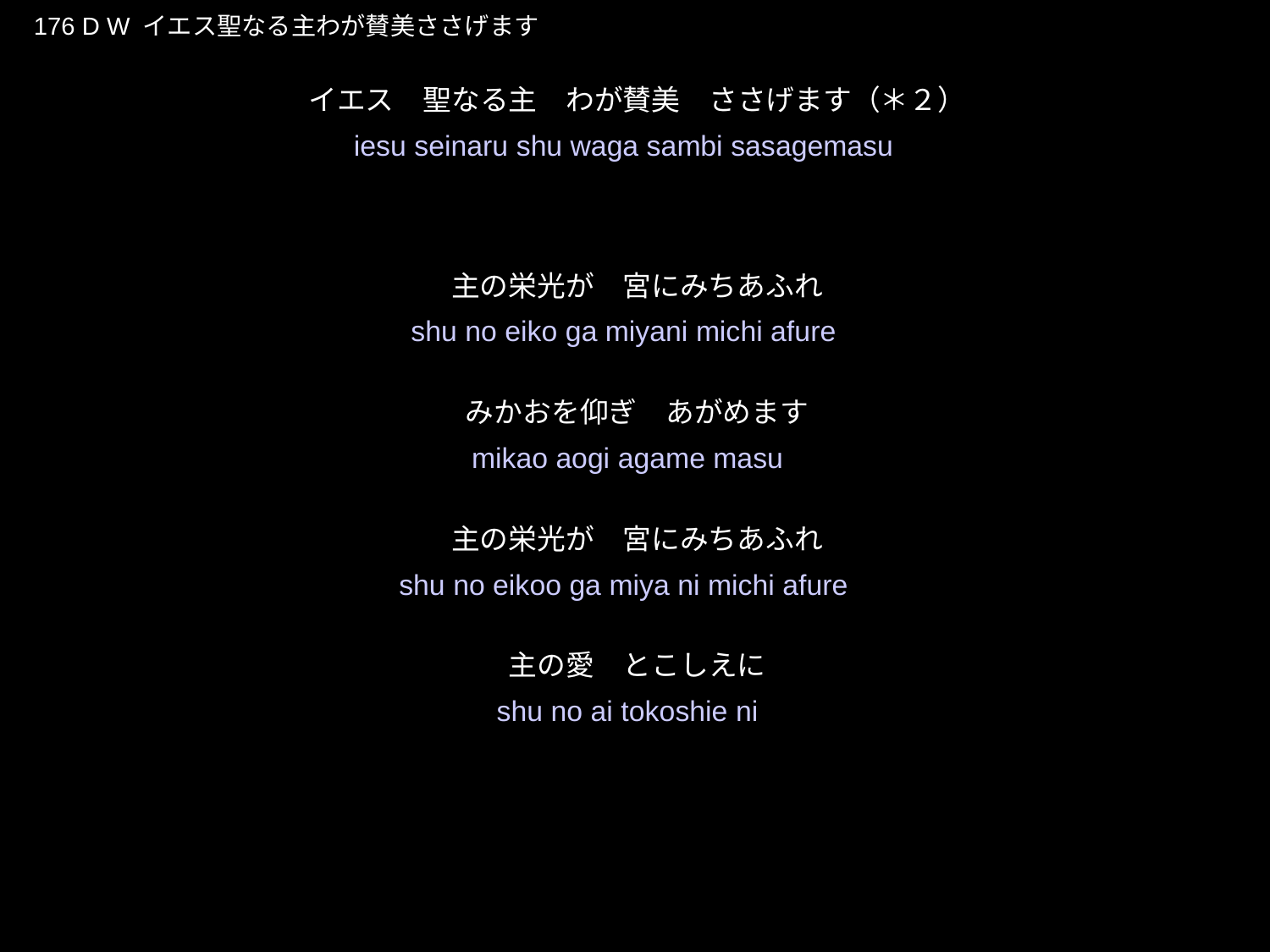

いえすせいなるしゅわがさんびささげます
★W
176 D W イエス聖なる主わが賛美ささげます
イエス　聖なる主　わが賛美　ささげます（＊２）
主の栄光が　宮にみちあふれ
みかおを仰ぎ　あがめます
主の栄光が　宮にみちあふれ
主の愛　とこしえに
★３
iesu seinaru shu waga sambi sasagemasu
shu no eiko ga miyani michi afure
mikao aogi agame masu
shu no eikoo ga miya ni michi afure
shu no ai tokoshie ni